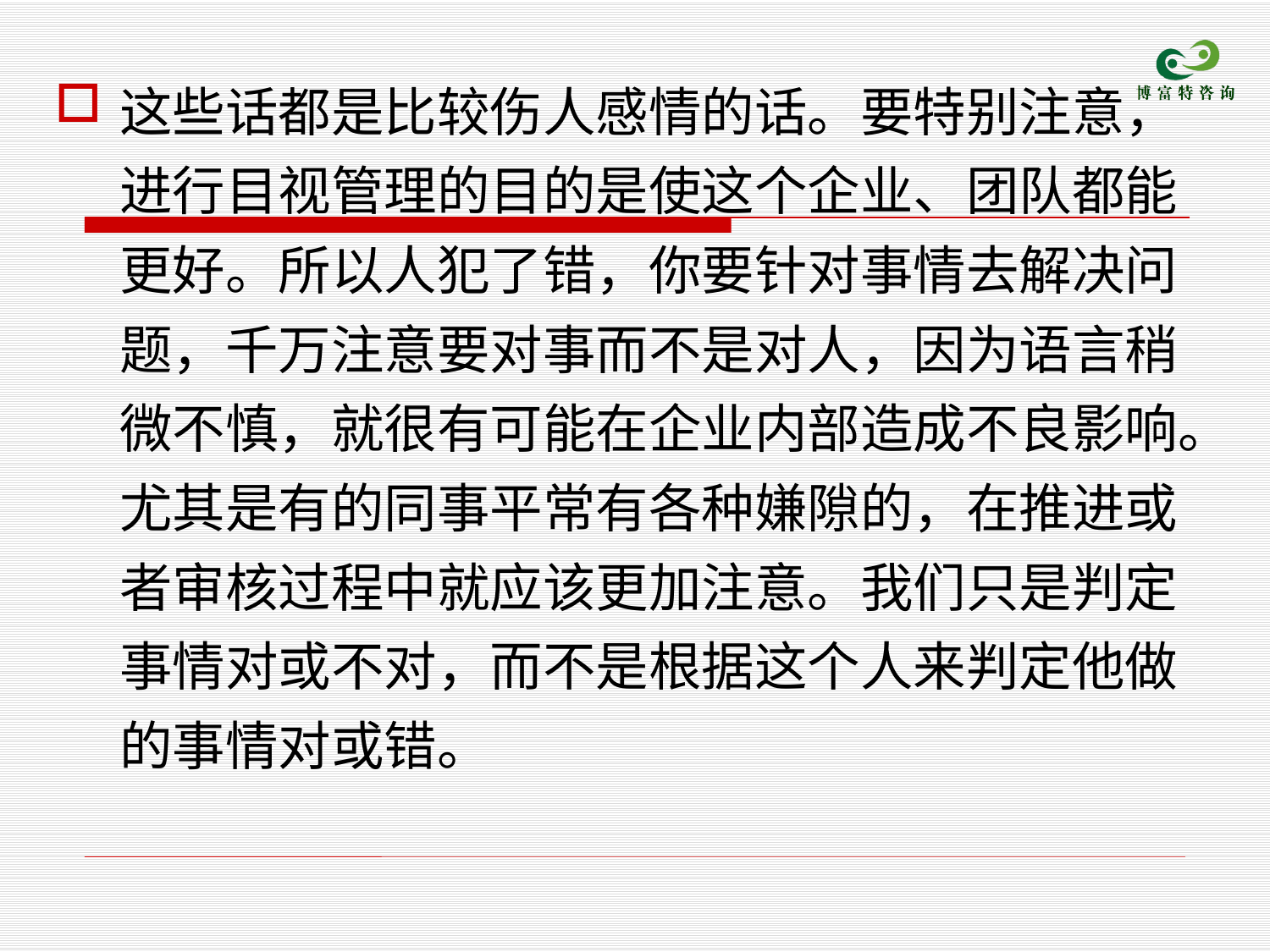

这些话都是比较伤人感情的话。要特别注意，进行目视管理的目的是使这个企业、团队都能更好。所以人犯了错，你要针对事情去解决问题，千万注意要对事而不是对人，因为语言稍微不慎，就很有可能在企业内部造成不良影响。尤其是有的同事平常有各种嫌隙的，在推进或者审核过程中就应该更加注意。我们只是判定事情对或不对，而不是根据这个人来判定他做的事情对或错。
517